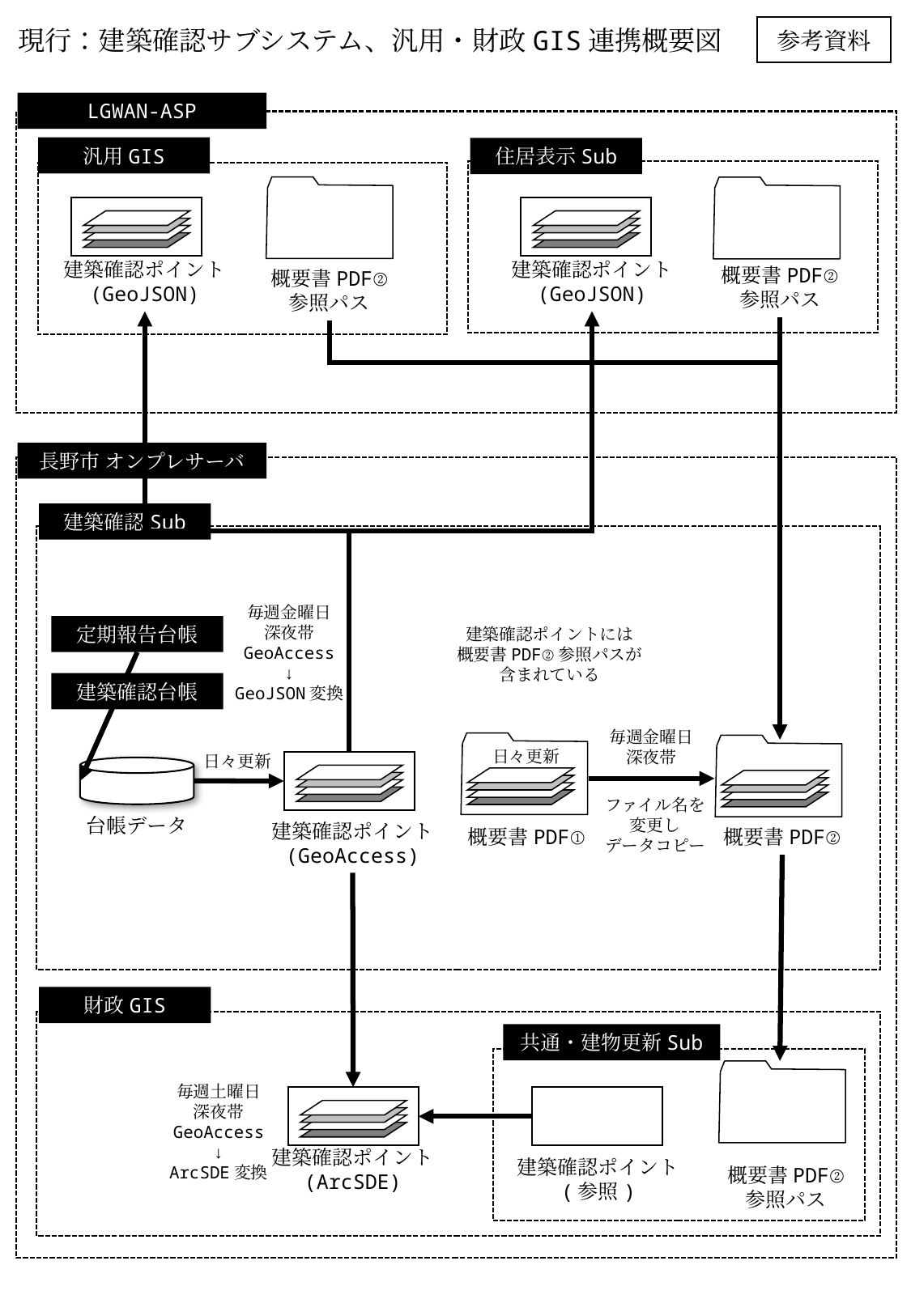

参考資料
現行：建築確認サブシステム、汎用・財政GIS連携概要図
LGWAN-ASP

汎用GIS
住居表示Sub

建築確認ポイント
(GeoJSON)
建築確認ポイント
(GeoJSON)
概要書PDF②
参照パス
概要書PDF②
参照パス
長野市 オンプレサーバ

建築確認Sub

毎週金曜日
深夜帯
GeoAccess
↓
GeoJSON変換
定期報告台帳
建築確認ポイントには
概要書PDF②参照パスが
含まれている
建築確認台帳
毎週金曜日
深夜帯

日々更新
日々更新

ファイル名を
変更し
データコピー
台帳データ
建築確認ポイント
(GeoAccess)
概要書PDF①
概要書PDF②
財政GIS

共通・建物更新Sub

毎週土曜日
深夜帯
GeoAccess
↓
ArcSDE変換

建築確認ポイント
(ArcSDE)
建築確認ポイント
(参照)
概要書PDF②
参照パス